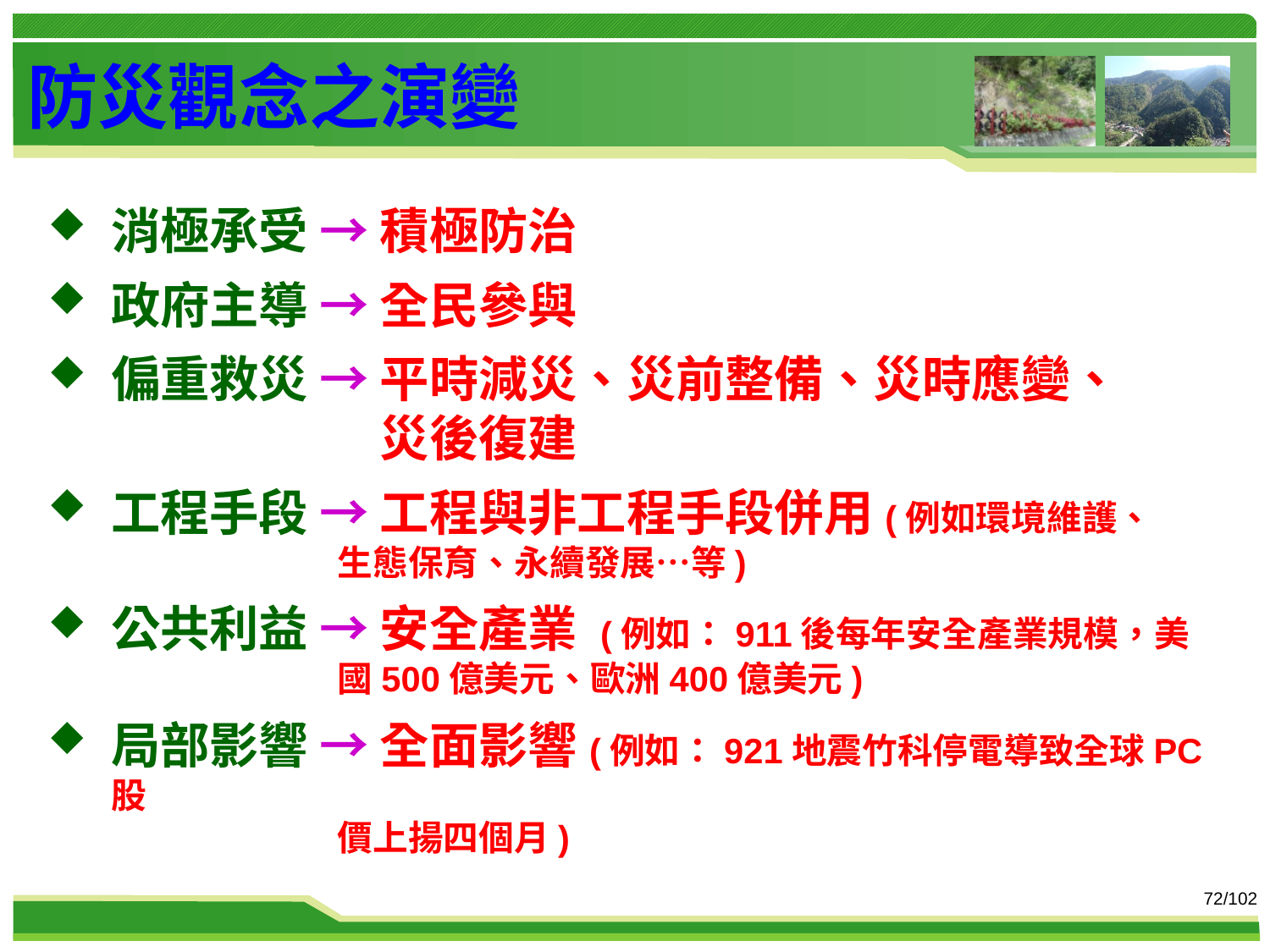

防災觀念之演變
消極承受 → 積極防治
政府主導 → 全民參與
偏重救災 → 平時減災、災前整備、災時應變、
　　　　　  災後復建
工程手段 → 工程與非工程手段併用(例如環境維護、
                                   生態保育、永續發展…等)
公共利益 → 安全產業 (例如：911後每年安全產業規模，美
                                   國500億美元、歐洲400億美元)
局部影響 → 全面影響(例如：921地震竹科停電導致全球PC股
                                   價上揚四個月)
72/102